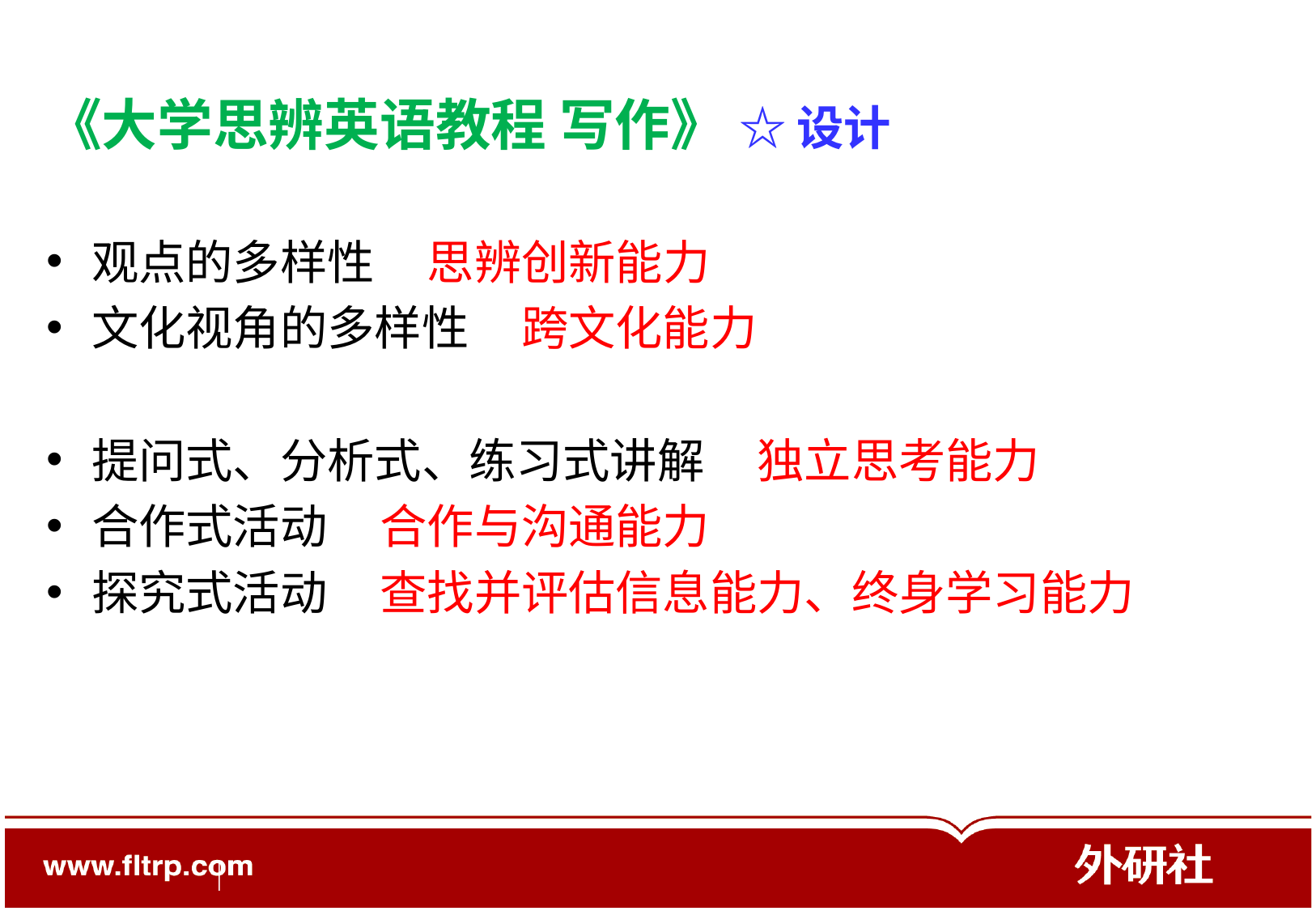

《大学思辨英语教程 写作》 ☆ 设计

观点的多样性     思辨创新能力
文化视角的多样性     跨文化能力

提问式、分析式、练习式讲解     独立思考能力
合作式活动     合作与沟通能力
探究式活动     查找并评估信息能力、终身学习能力